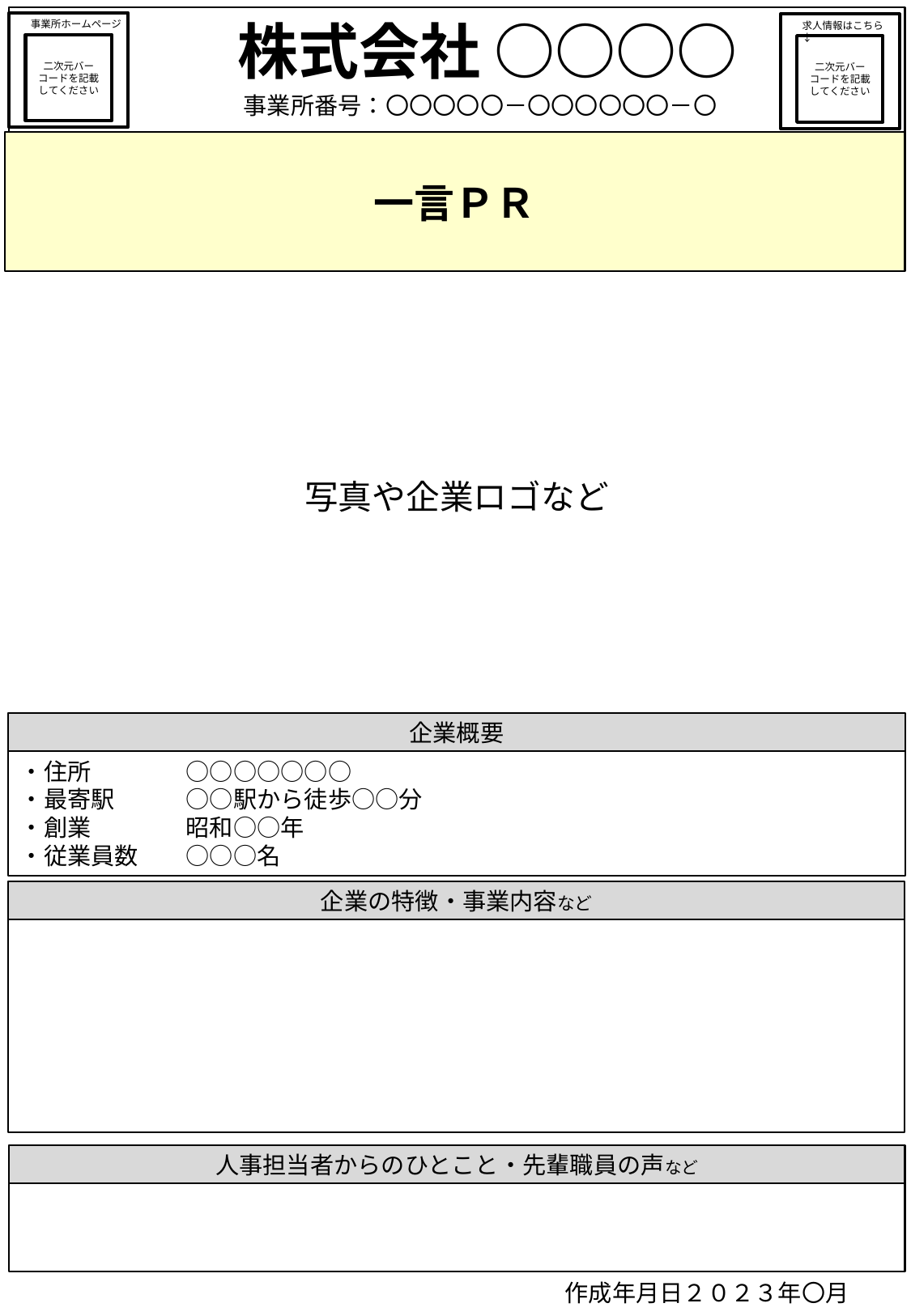

株式会社 ○○○○
事業所ホームページ

二次元バーコードを記載してください
求人情報はこちら↓

二次元バーコードを記載してください
事業所番号：〇〇〇〇〇－〇〇〇〇〇〇－〇
一言ＰＲ
写真や企業ロゴなど
企業概要
・住所　　　　○○○○○○○
・最寄駅　　　○○駅から徒歩○○分
・創業　　　　昭和○○年
・従業員数　　○○○名　　●
企業の特徴・事業内容など

人事担当者からのひとこと・先輩職員の声など

作成年月日２０２３年〇月